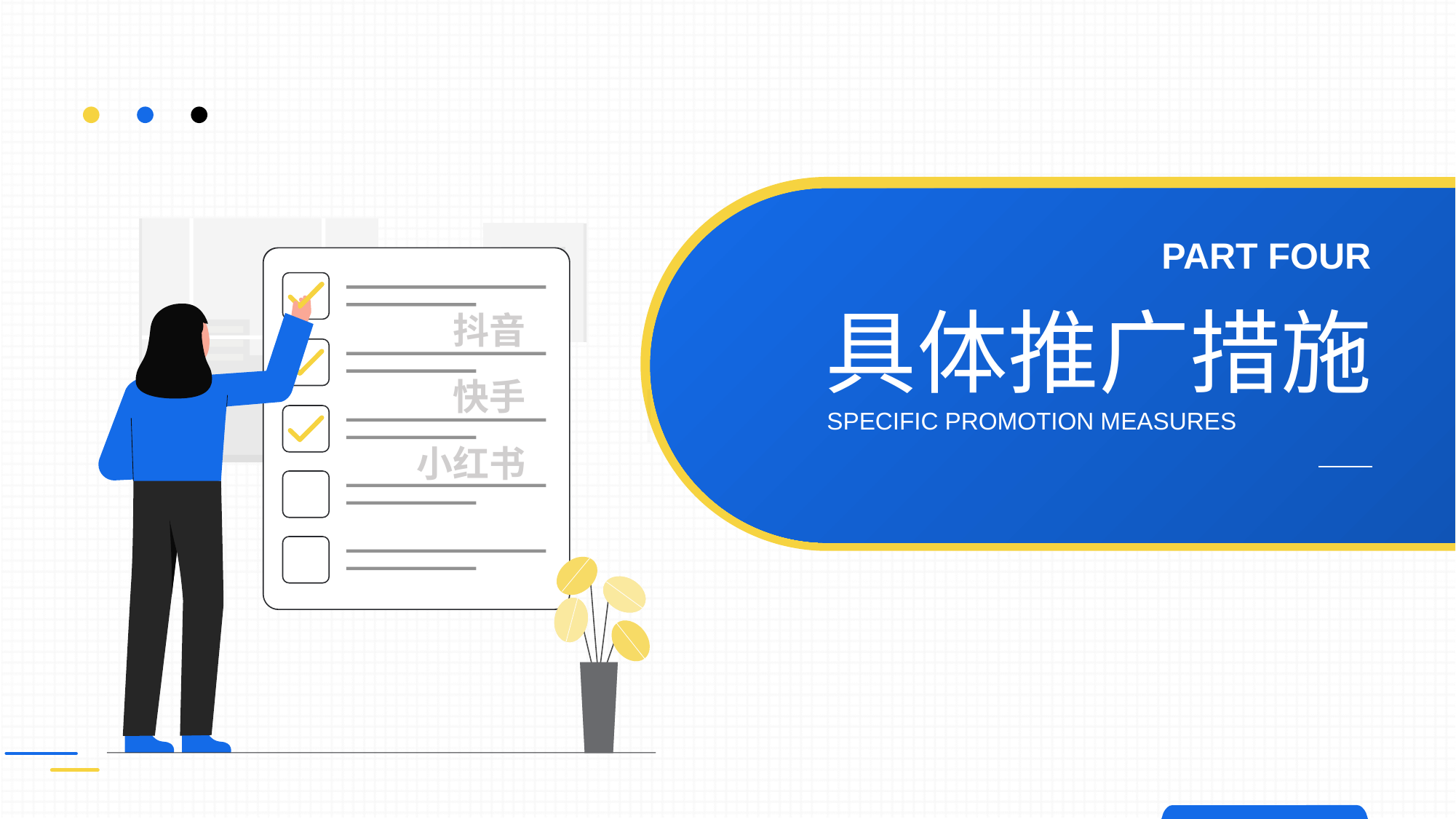

PART FOUR
具体推广措施
抖音
快手
SPECIFIC PROMOTION MEASURES
小红书